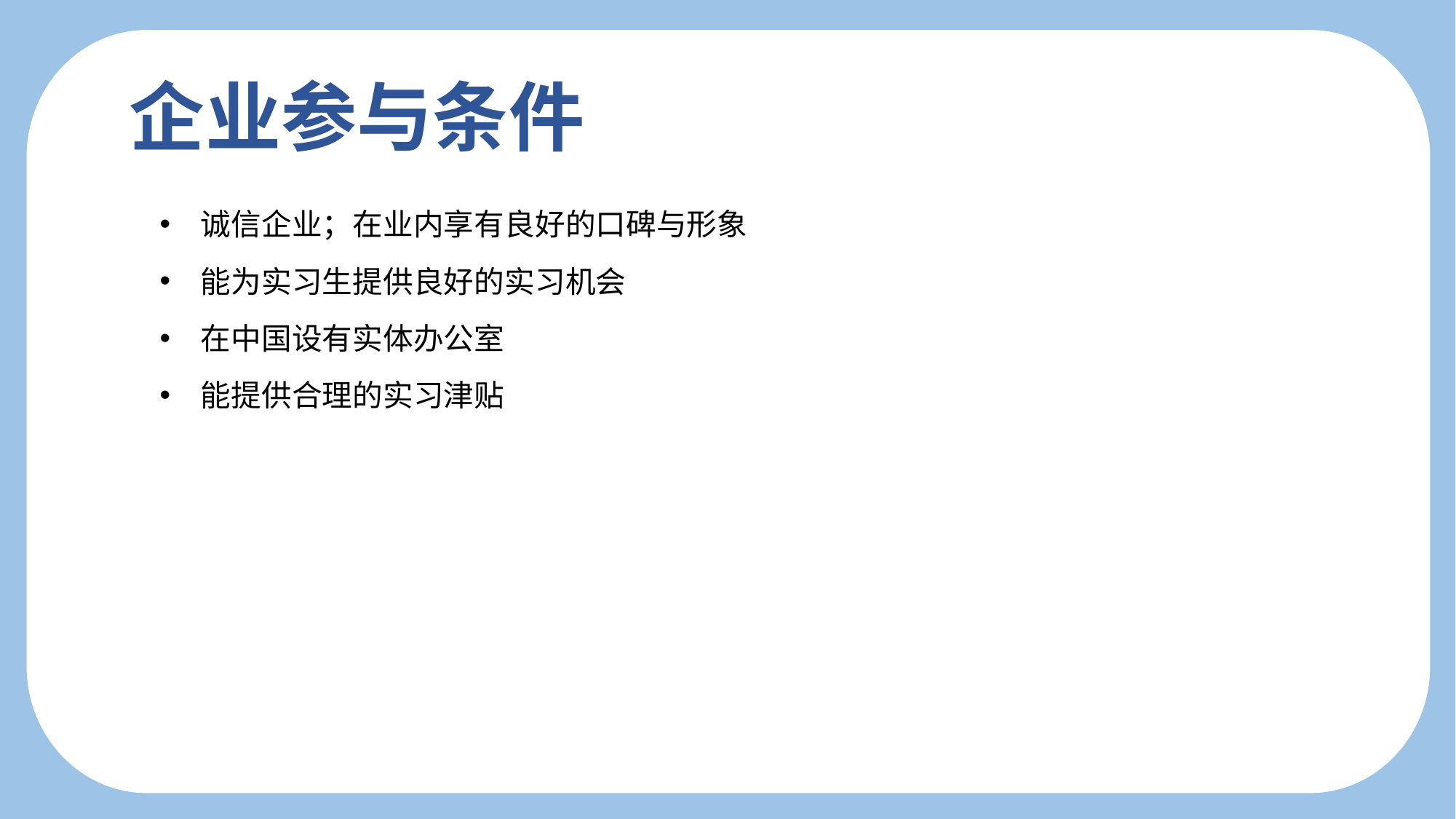

企业参与条件
诚信企业；在业内享有良好的口碑与形象
能为实习生提供良好的实习机会
在中国设有实体办公室
能提供合理的实习津贴